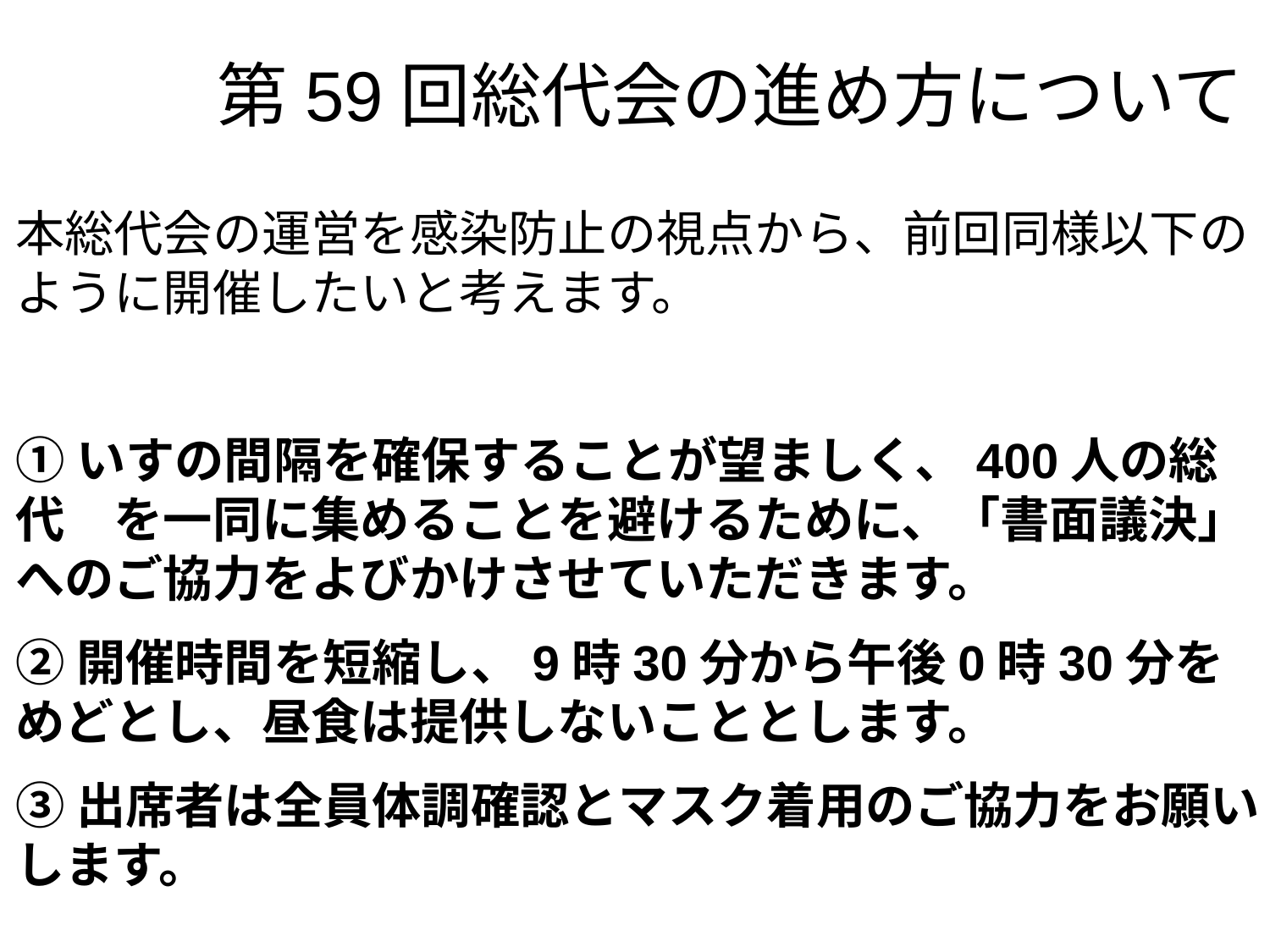

P2
第59回総代会の進め方について
本総代会の運営を感染防止の視点から、前回同様以下のように開催したいと考えます。

①いすの間隔を確保することが望ましく、400人の総代　を一同に集めることを避けるために、「書面議決」へのご協力をよびかけさせていただきます。
②開催時間を短縮し、9時30分から午後0時30分をめどとし、昼食は提供しないこととします。
③出席者は全員体調確認とマスク着用のご協力をお願いします。